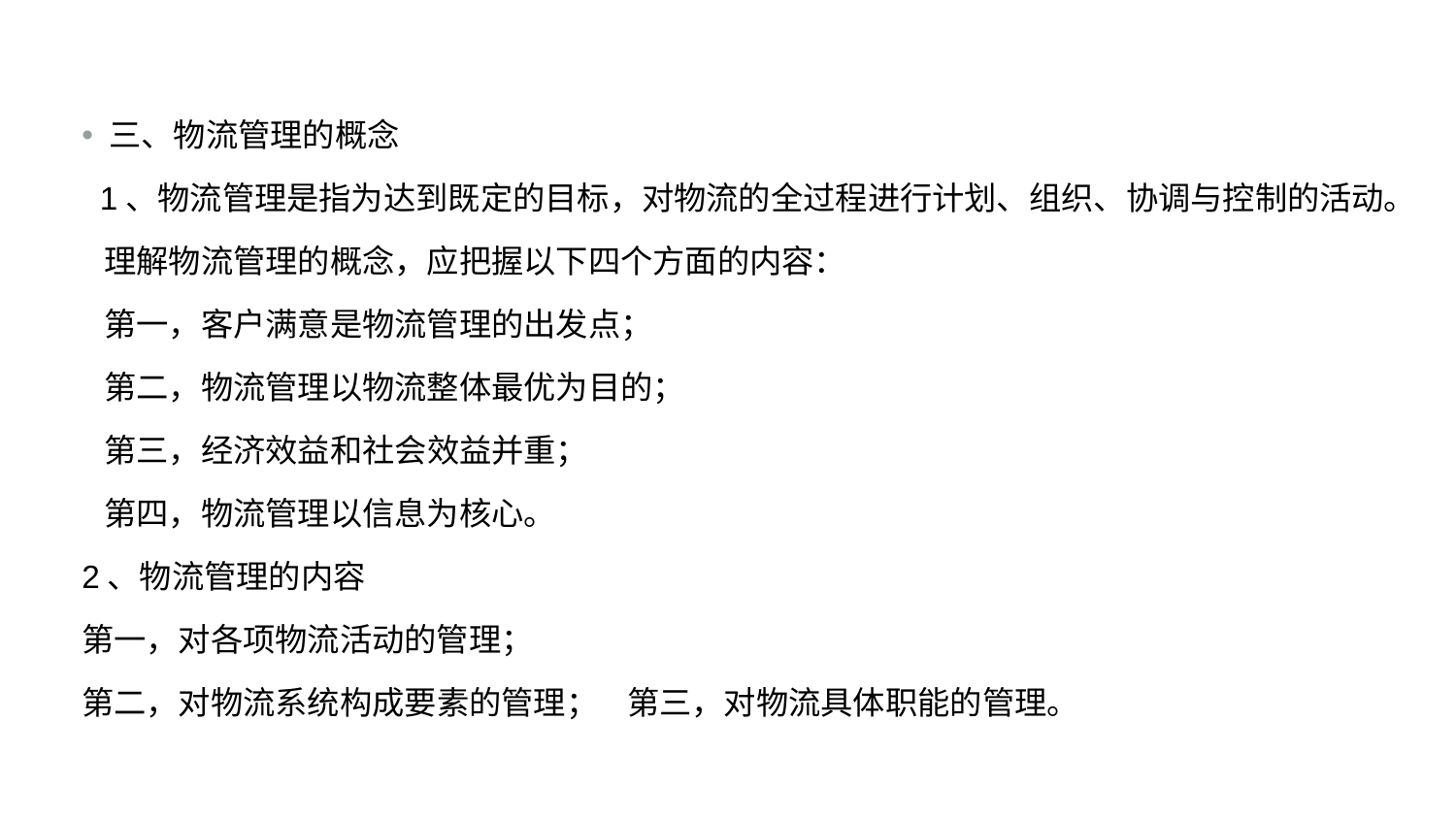

#
三、物流管理的概念
  1、物流管理是指为达到既定的目标，对物流的全过程进行计划、组织、协调与控制的活动。
  理解物流管理的概念，应把握以下四个方面的内容：
  第一，客户满意是物流管理的出发点；
  第二，物流管理以物流整体最优为目的；
  第三，经济效益和社会效益并重；
  第四，物流管理以信息为核心。
2、物流管理的内容
第一，对各项物流活动的管理；
第二，对物流系统构成要素的管理；    第三，对物流具体职能的管理。